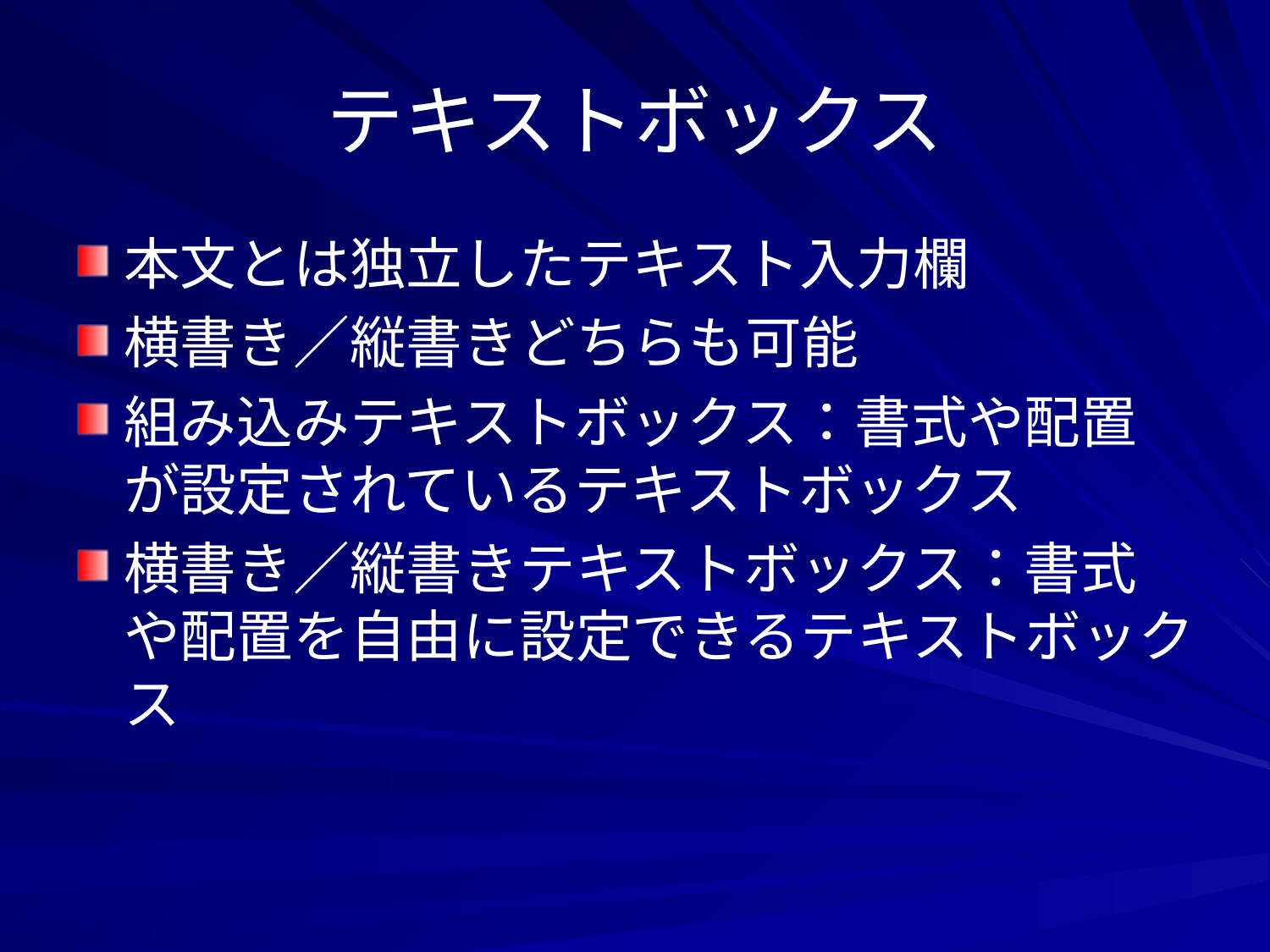

# テキストボックス
本文とは独立したテキスト入力欄
横書き／縦書きどちらも可能
組み込みテキストボックス：書式や配置が設定されているテキストボックス
横書き／縦書きテキストボックス：書式や配置を自由に設定できるテキストボックス